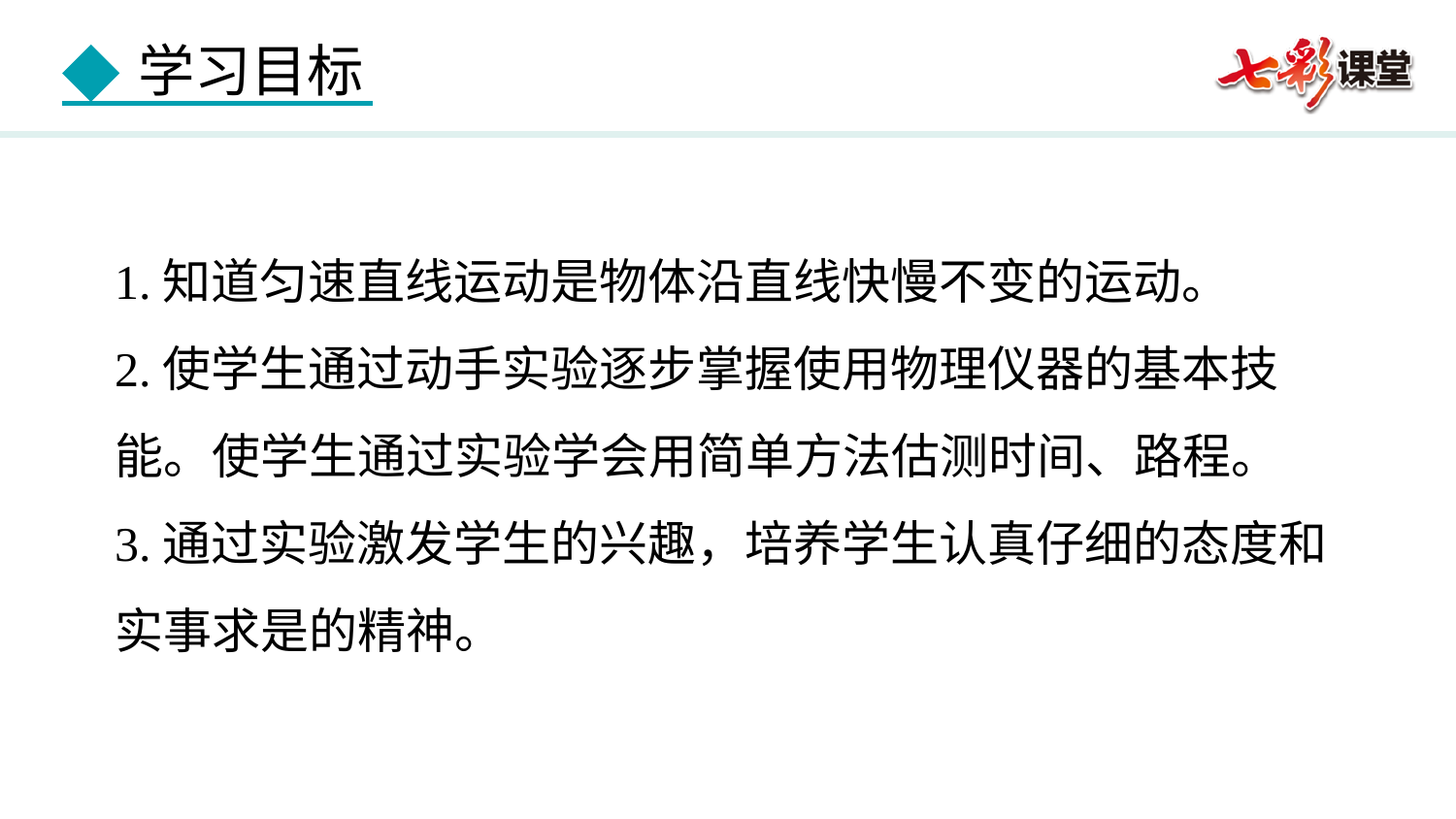

1.知道匀速直线运动是物体沿直线快慢不变的运动。
2.使学生通过动手实验逐步掌握使用物理仪器的基本技能。使学生通过实验学会用简单方法估测时间、路程。
3.通过实验激发学生的兴趣，培养学生认真仔细的态度和实事求是的精神。